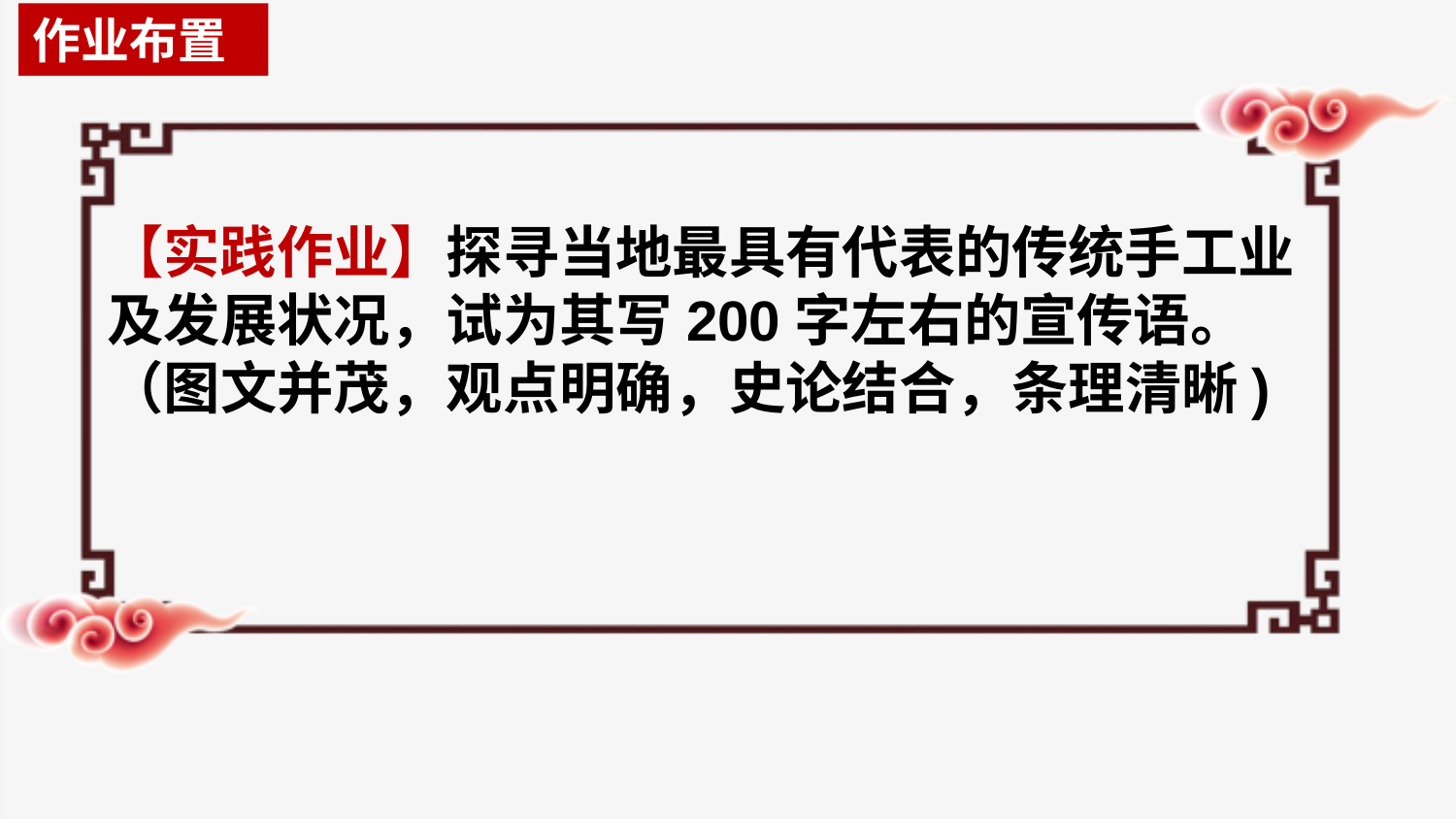

作业布置
【实践作业】探寻当地最具有代表的传统手工业及发展状况，试为其写200字左右的宣传语。（图文并茂，观点明确，史论结合，条理清晰)